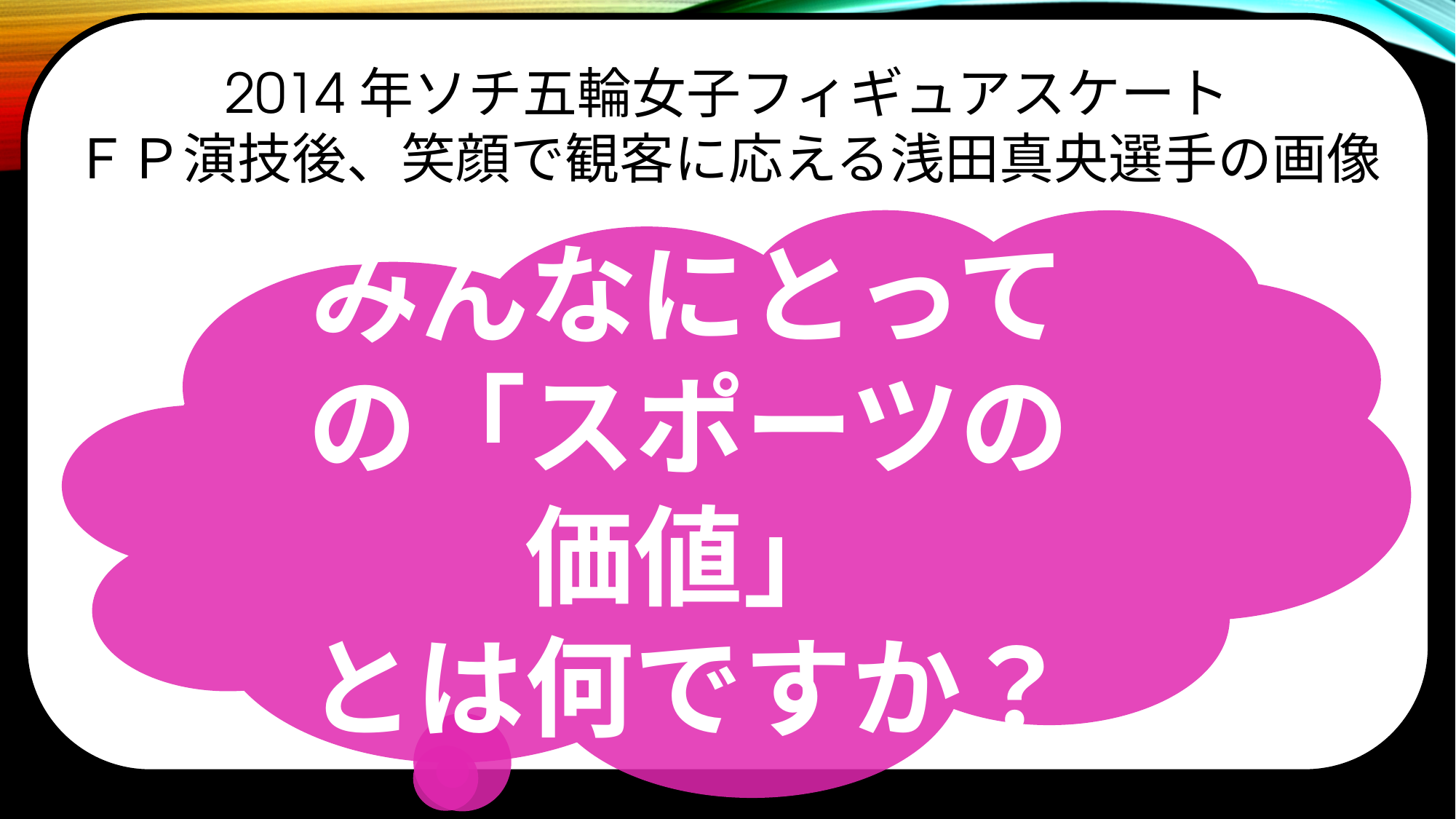

2014年ソチ五輪女子フィギュアスケート
ＦＰ演技後、笑顔で観客に応える浅田真央選手の画像
#
みんなにとっての「スポーツの価値」
とは何ですか？